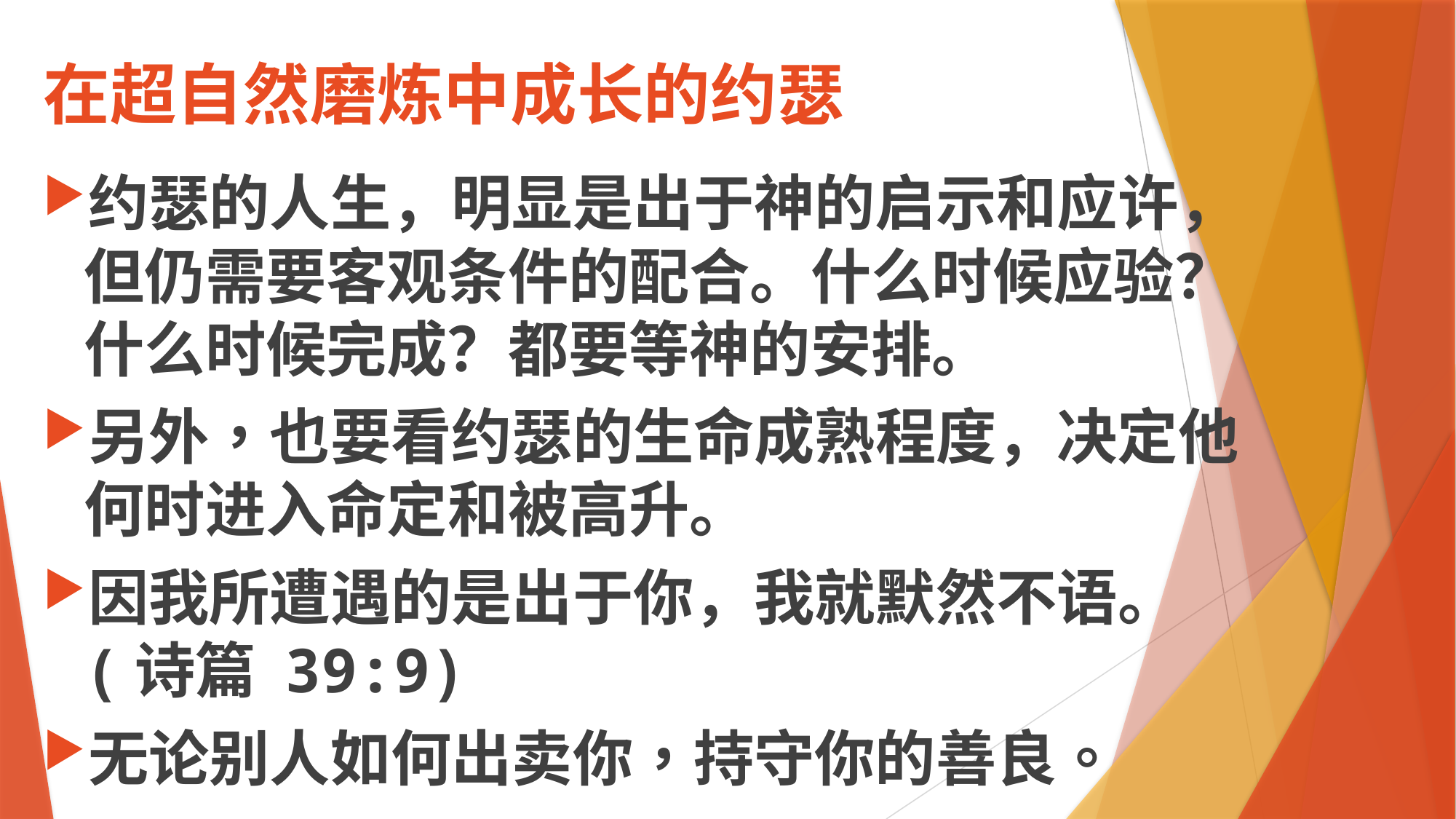

# 在超自然磨炼中成长的约瑟
约瑟的人生，明显是出于神的启示和应许，但仍需要客观条件的配合。什么时候应验？什么时候完成？都要等神的安排。
另外，也要看约瑟的生命成熟程度，决定他何时进入命定和被高升。
因我所遭遇的是出于你，我就默然不语。(诗篇 39:9)
无论别人如何出卖你，持守你的善良。